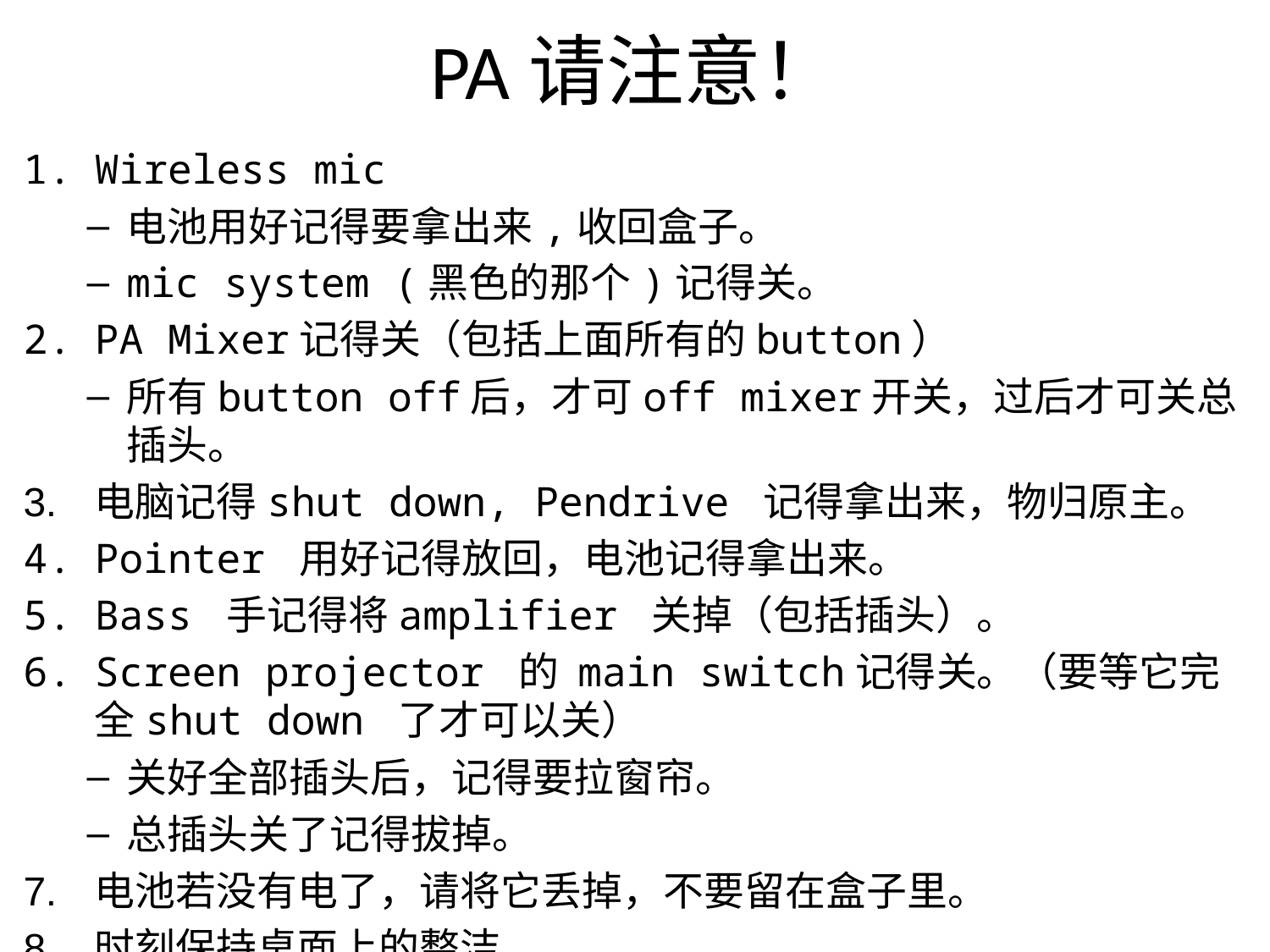

# PA请注意！
Wireless mic
电池用好记得要拿出来,收回盒子。
mic system (黑色的那个)记得关。
PA Mixer记得关（包括上面所有的button）
所有button off后，才可off mixer开关，过后才可关总插头。
电脑记得shut down, Pendrive 记得拿出来，物归原主。
Pointer 用好记得放回，电池记得拿出来。
Bass 手记得将amplifier 关掉（包括插头）。
Screen projector 的 main switch记得关。（要等它完全shut down 了才可以关）
关好全部插头后，记得要拉窗帘。
总插头关了记得拔掉。
电池若没有电了，请将它丢掉，不要留在盒子里。
时刻保持桌面上的整洁。